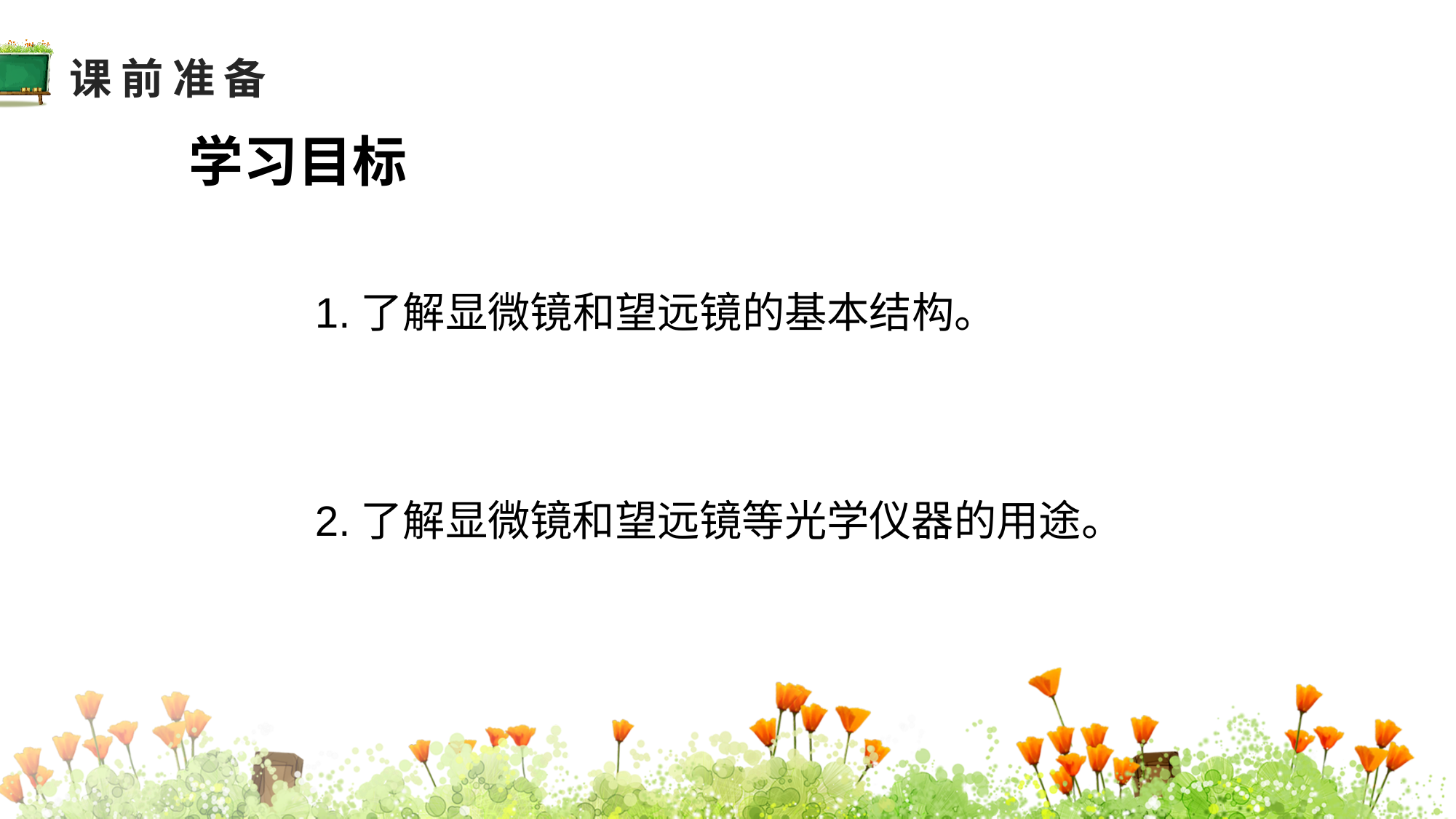

课前准备
学习目标
1.了解显微镜和望远镜的基本结构。

教学分析
2.了解显微镜和望远镜等光学仪器的用途。